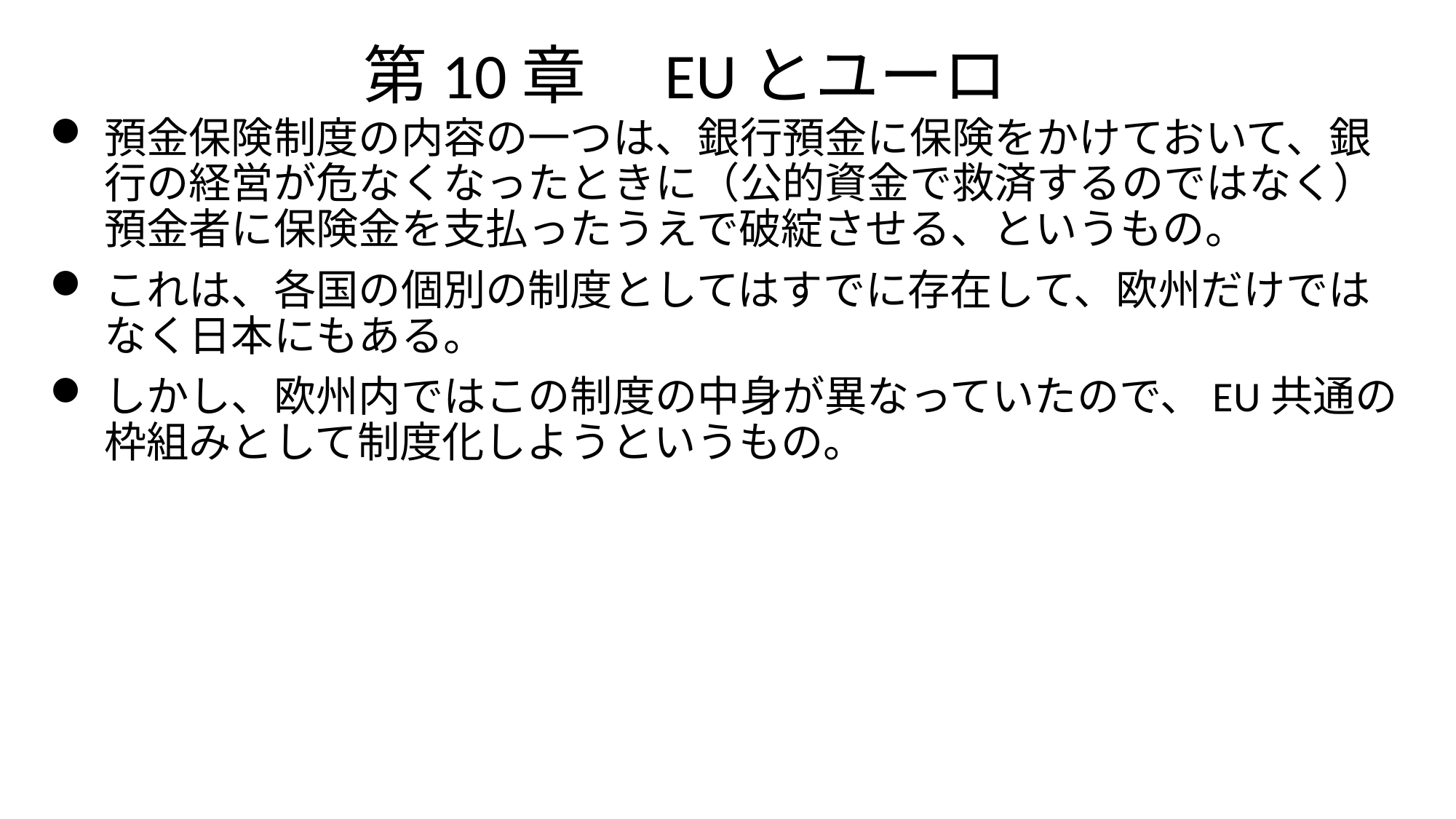

# 第10章　EUとユーロ
預金保険制度の内容の一つは、銀行預金に保険をかけておいて、銀行の経営が危なくなったときに（公的資金で救済するのではなく）預金者に保険金を支払ったうえで破綻させる、というもの。
これは、各国の個別の制度としてはすでに存在して、欧州だけではなく日本にもある。
しかし、欧州内ではこの制度の中身が異なっていたので、EU共通の枠組みとして制度化しようというもの。